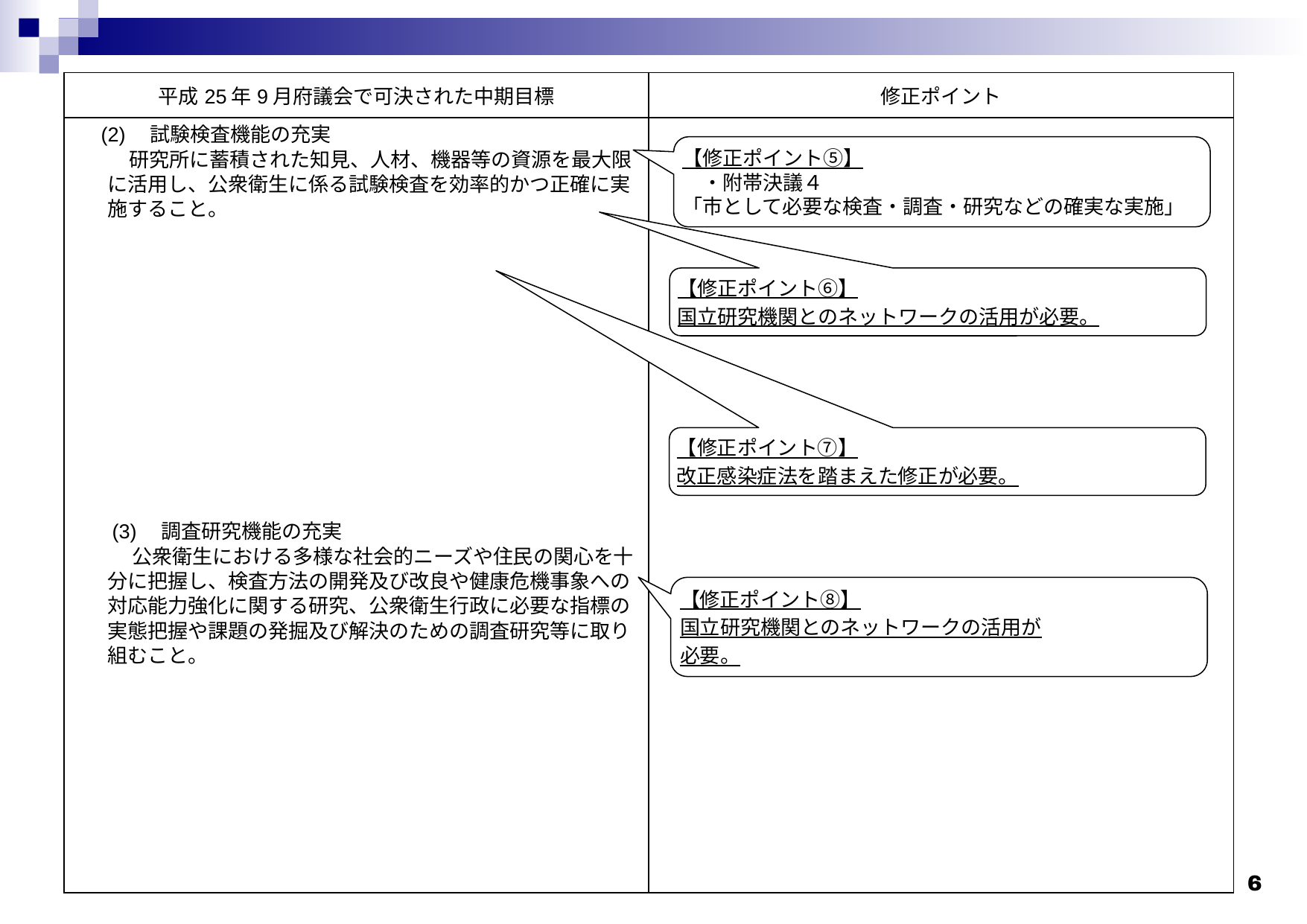

| 平成25年9月府議会で可決された中期目標 | 修正ポイント |
| --- | --- |
| (2)　試験検査機能の充実 研究所に蓄積された知見、人材、機器等の資源を最大限に活用し、公衆衛生に係る試験検査を効率的かつ正確に実施すること。 　(3)　調査研究機能の充実 　 公衆衛生における多様な社会的ニーズや住民の関心を十分に把握し、検査方法の開発及び改良や健康危機事象への対応能力強化に関する研究、公衆衛生行政に必要な指標の実態把握や課題の発掘及び解決のための調査研究等に取り組むこと。 |  |
【修正ポイント⑤】
　・附帯決議４
「市として必要な検査・調査・研究などの確実な実施」
【修正ポイント⑥】
国立研究機関とのネットワークの活用が必要。
【修正ポイント⑦】
改正感染症法を踏まえた修正が必要。
【修正ポイント⑧】
国立研究機関とのネットワークの活用が
必要。
6